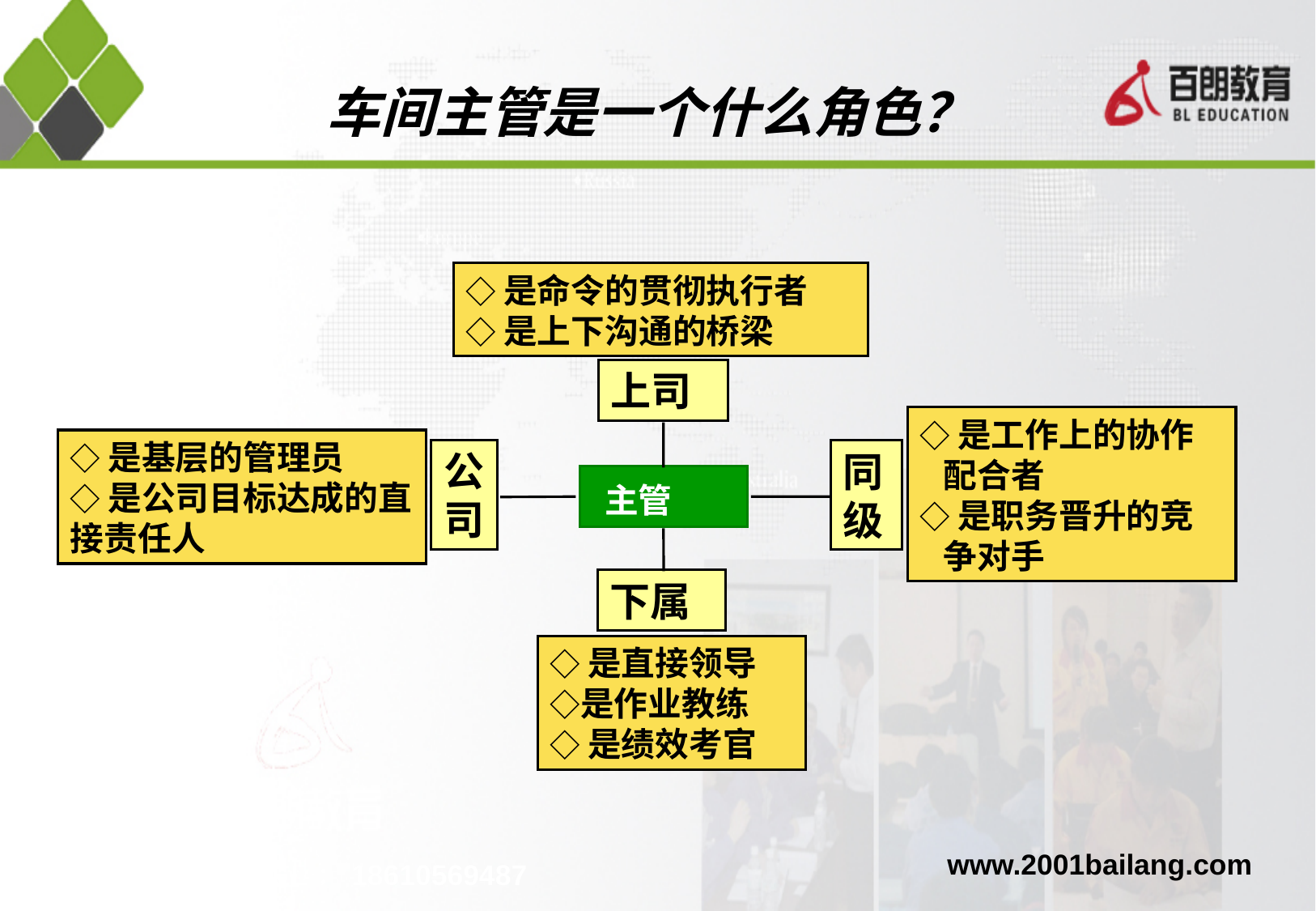

车间主管是一个什么角色？
◇是命令的贯彻执行者
◇是上下沟通的桥梁
上司
◇是工作上的协作
  配合者
◇是职务晋升的竞
  争对手
◇是基层的管理员
◇是公司目标达成的直接责任人
公
司
同
级

主管

下属
◇是直接领导 ◇是作业教练
◇是绩效考官